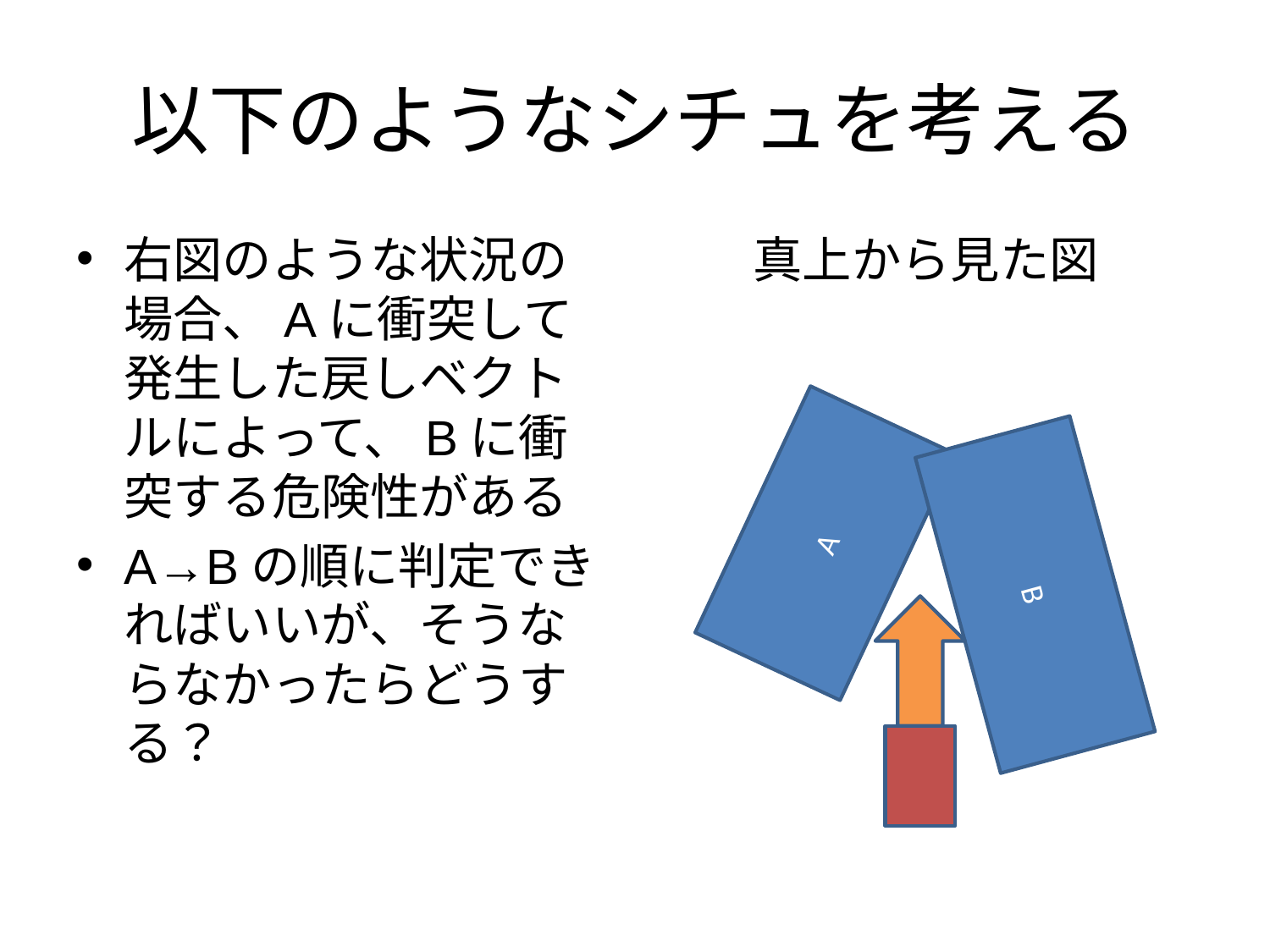

# 以下のようなシチュを考える
右図のような状況の場合、Aに衝突して発生した戻しベクトルによって、Bに衝突する危険性がある
A→Bの順に判定できればいいが、そうならなかったらどうする？
真上から見た図
A
B